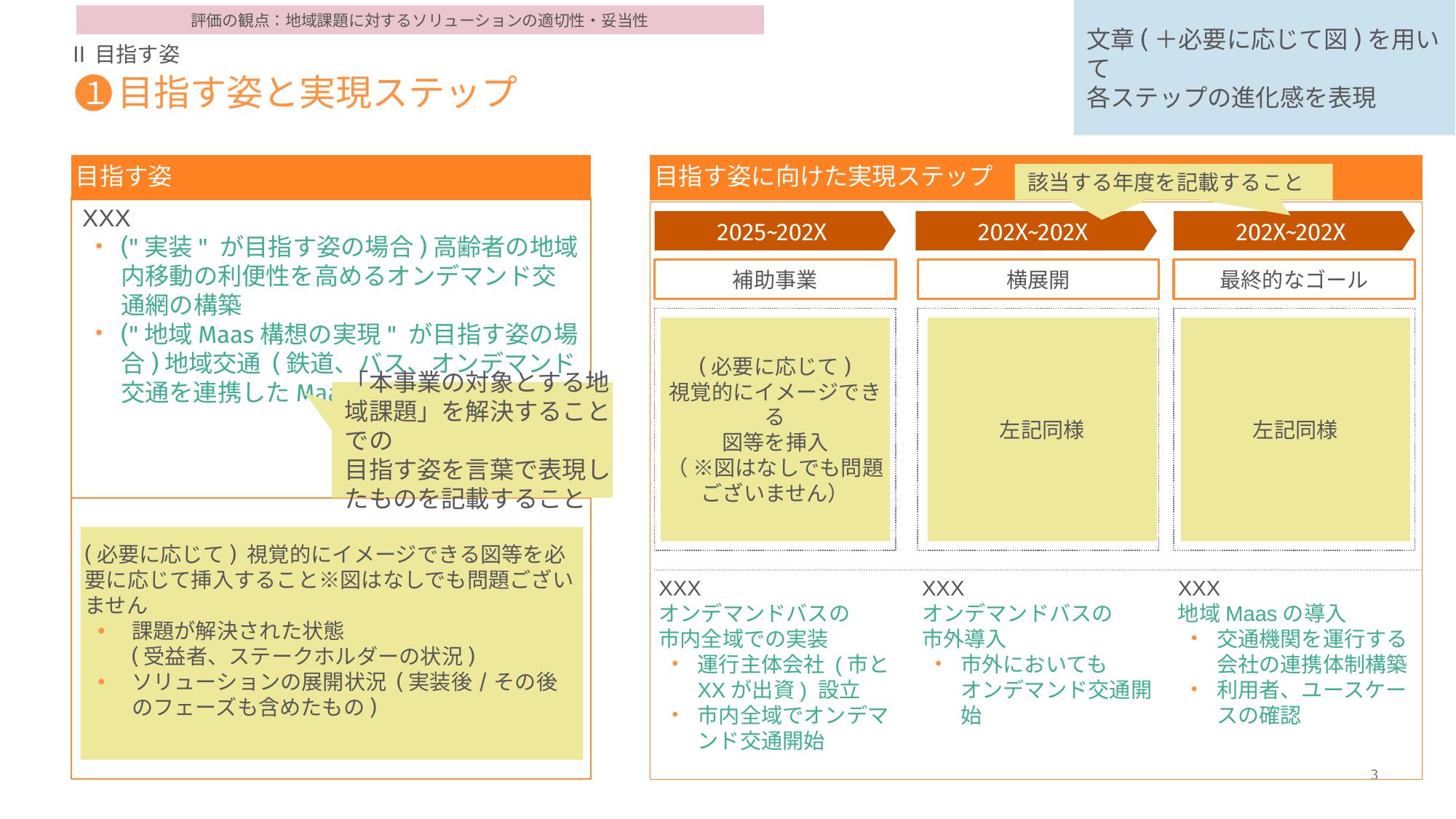

文章(＋必要に応じて図)を用いて
各ステップの進化感を表現
評価の観点：地域課題に対するソリューションの適切性・妥当性
Ⅱ目指す姿
# 目指す姿と実現ステップ
１
目指す姿
目指す姿に向けた実現ステップ
該当する年度を記載すること

XXX
("実装" が目指す姿の場合)高齢者の地域内移動の利便性を高めるオンデマンド交通網の構築
("地域Maas構想の実現" が目指す姿の場合)地域交通 (鉄道、バス、オンデマンド交通を連携したMaaSの実現

2025~202X
202X~202X
202X~202X
補助事業
横展開
最終的なゴール

(必要に応じて)
視覚的にイメージできる
図等を挿入
（ ※図はなしでも問題ございません）
左記同様
左記同様
「本事業の対象とする地域課題」を解決することでの
目指す姿を言葉で表現したものを記載すること

(必要に応じて) 視覚的にイメージできる図等を必要に応じて挿入すること※図はなしでも問題ございません
課題が解決された状態
(受益者、ステークホルダーの状況)
ソリューションの展開状況 (実装後/その後のフェーズも含めたもの)

XXX
オンデマンドバスの
市内全域での実装
運行主体会社 (市とXXが出資) 設立
市内全域でオンデマンド交通開始

XXX
オンデマンドバスの
市外導入
市外においても
オンデマンド交通開始

XXX
地域Maasの導入
交通機関を運行する会社の連携体制構築
利用者、ユースケースの確認